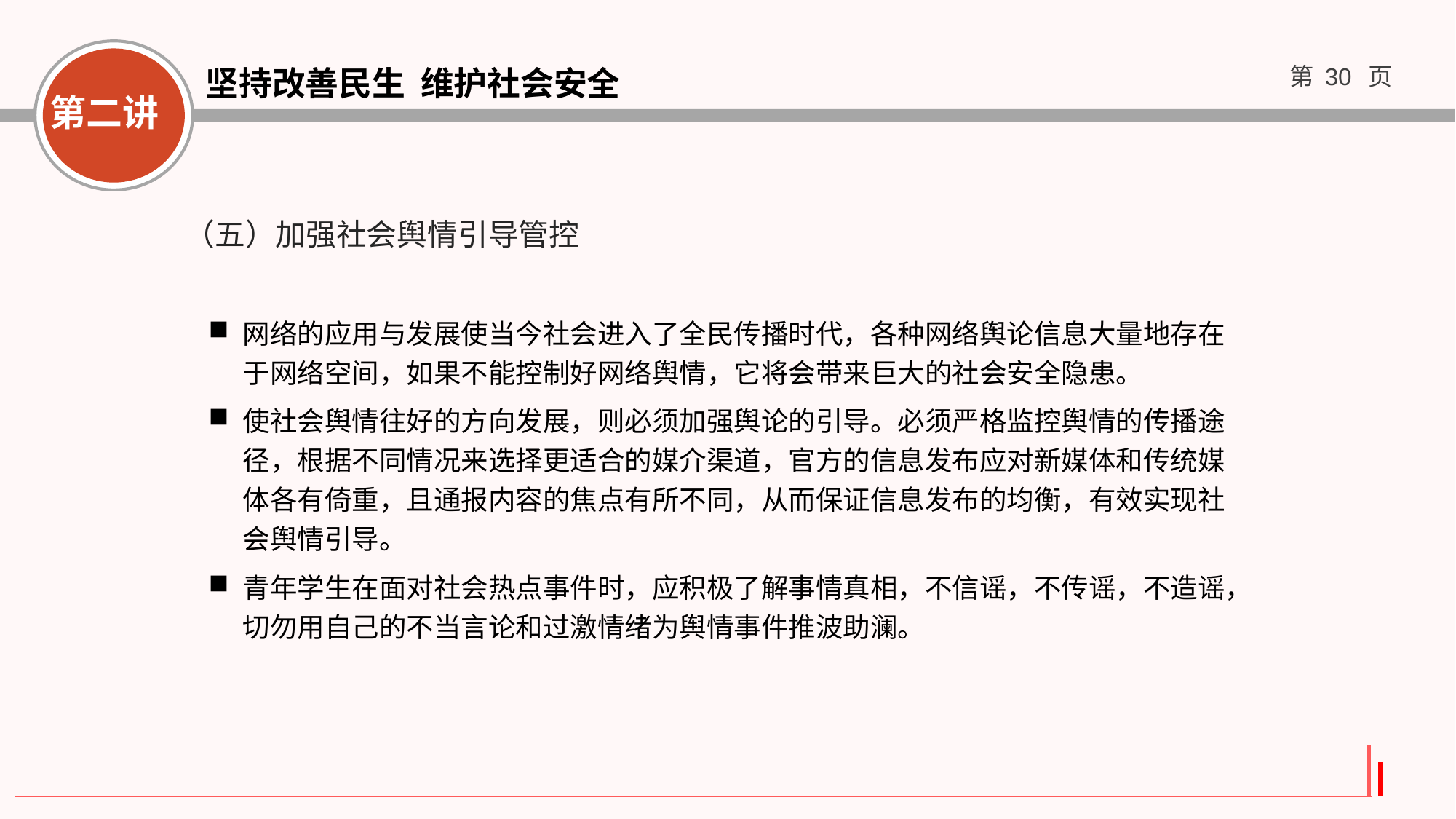

（五）加强社会舆情引导管控
网络的应用与发展使当今社会进入了全民传播时代，各种网络舆论信息大量地存在于网络空间，如果不能控制好网络舆情，它将会带来巨大的社会安全隐患。
使社会舆情往好的方向发展，则必须加强舆论的引导。必须严格监控舆情的传播途径，根据不同情况来选择更适合的媒介渠道，官方的信息发布应对新媒体和传统媒体各有倚重，且通报内容的焦点有所不同，从而保证信息发布的均衡，有效实现社会舆情引导。
青年学生在面对社会热点事件时，应积极了解事情真相，不信谣，不传谣，不造谣，切勿用自己的不当言论和过激情绪为舆情事件推波助澜。